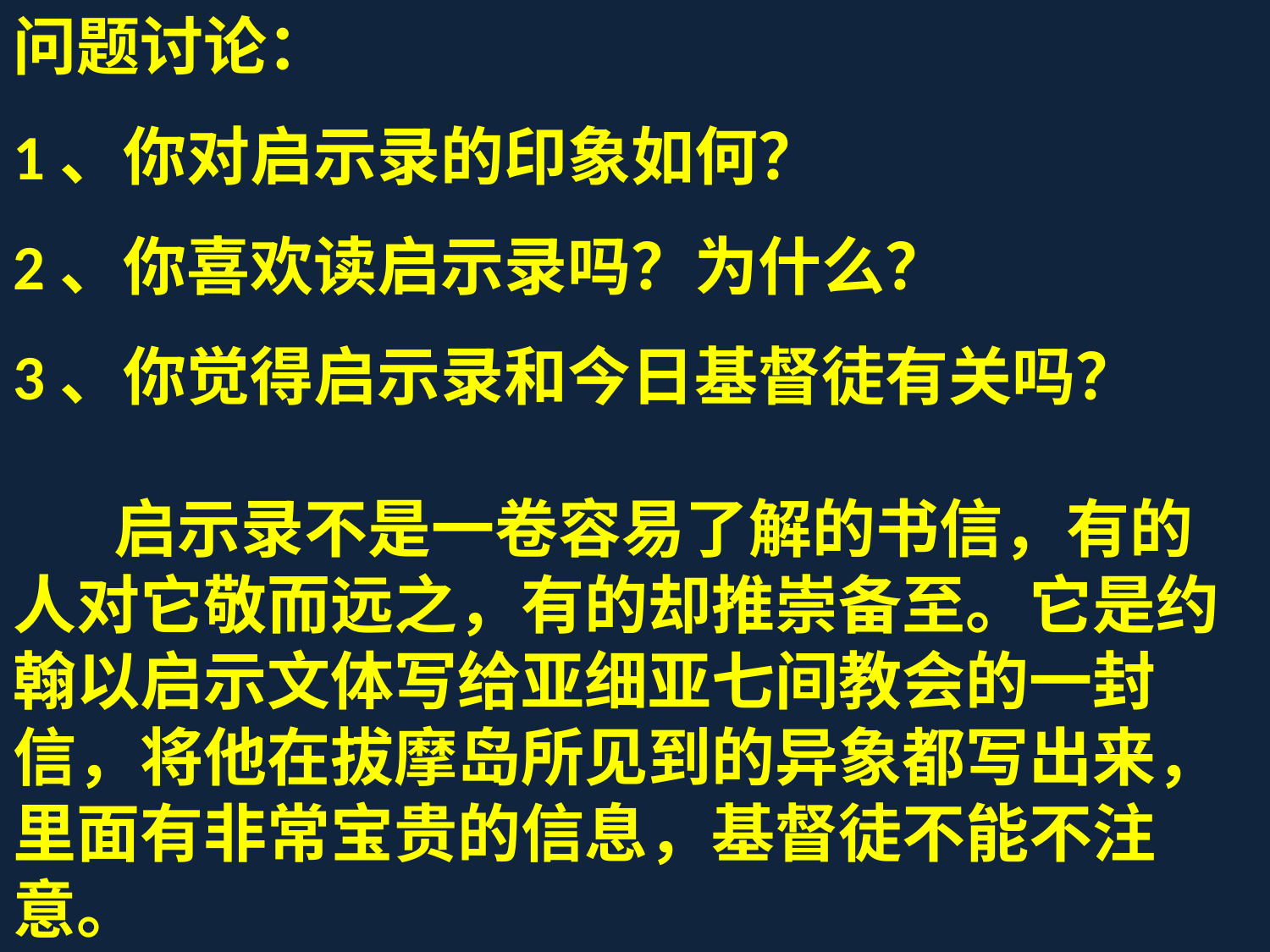

问题讨论：

1、你对启示录的印象如何？

2、你喜欢读启示录吗？为什么？

3、你觉得启示录和今日基督徒有关吗？

      启示录不是一卷容易了解的书信，有的人对它敬而远之，有的却推崇备至。它是约翰以启示文体写给亚细亚七间教会的一封信，将他在拔摩岛所见到的异象都写出来，里面有非常宝贵的信息，基督徒不能不注意。